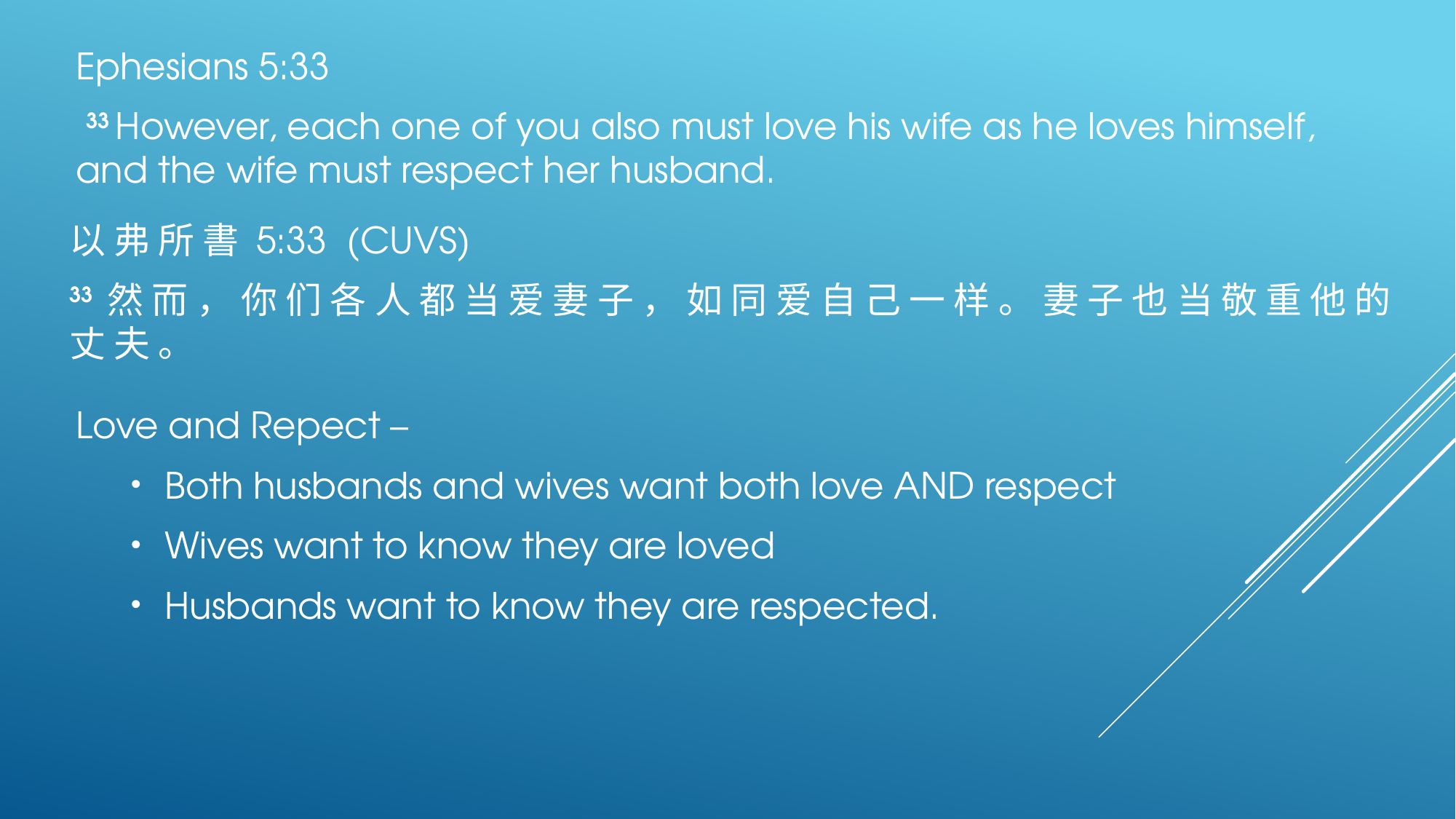

Ephesians 5:33
 33 However, each one of you also must love his wife as he loves himself, and the wife must respect her husband.
以 弗 所 書 5:33  (CUVS)
33 然 而 ， 你 们 各 人 都 当 爱 妻 子 ， 如 同 爱 自 己 一 样 。 妻 子 也 当 敬 重 他 的 丈 夫 。
Love and Repect –
Both husbands and wives want both love AND respect
Wives want to know they are loved
Husbands want to know they are respected.